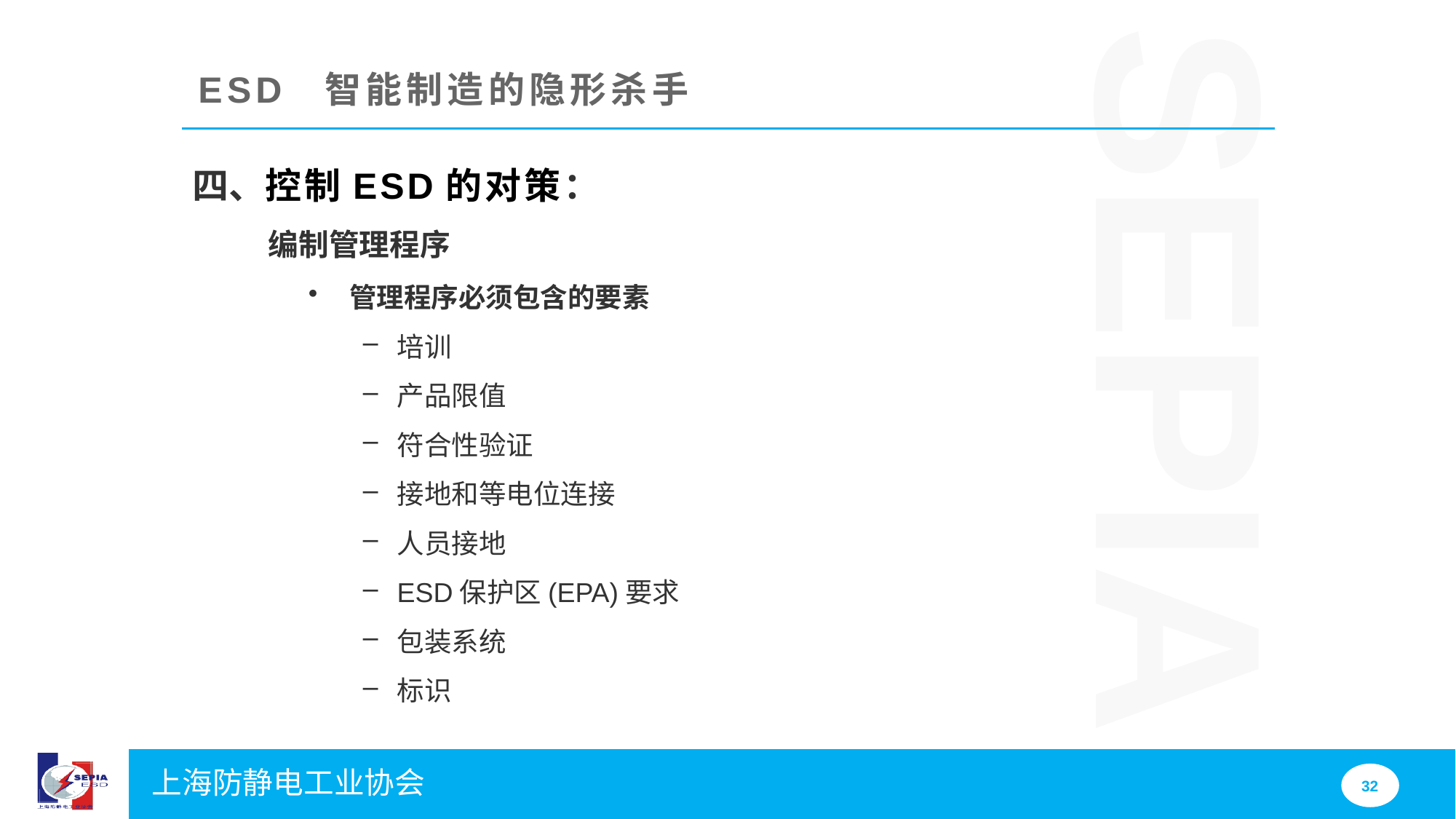

ESD  智能制造的隐形杀手
四、控制ESD的对策：
编制管理程序
管理程序必须包含的要素
培训
产品限值
符合性验证
接地和等电位连接
人员接地
ESD保护区(EPA)要求
包装系统
标识